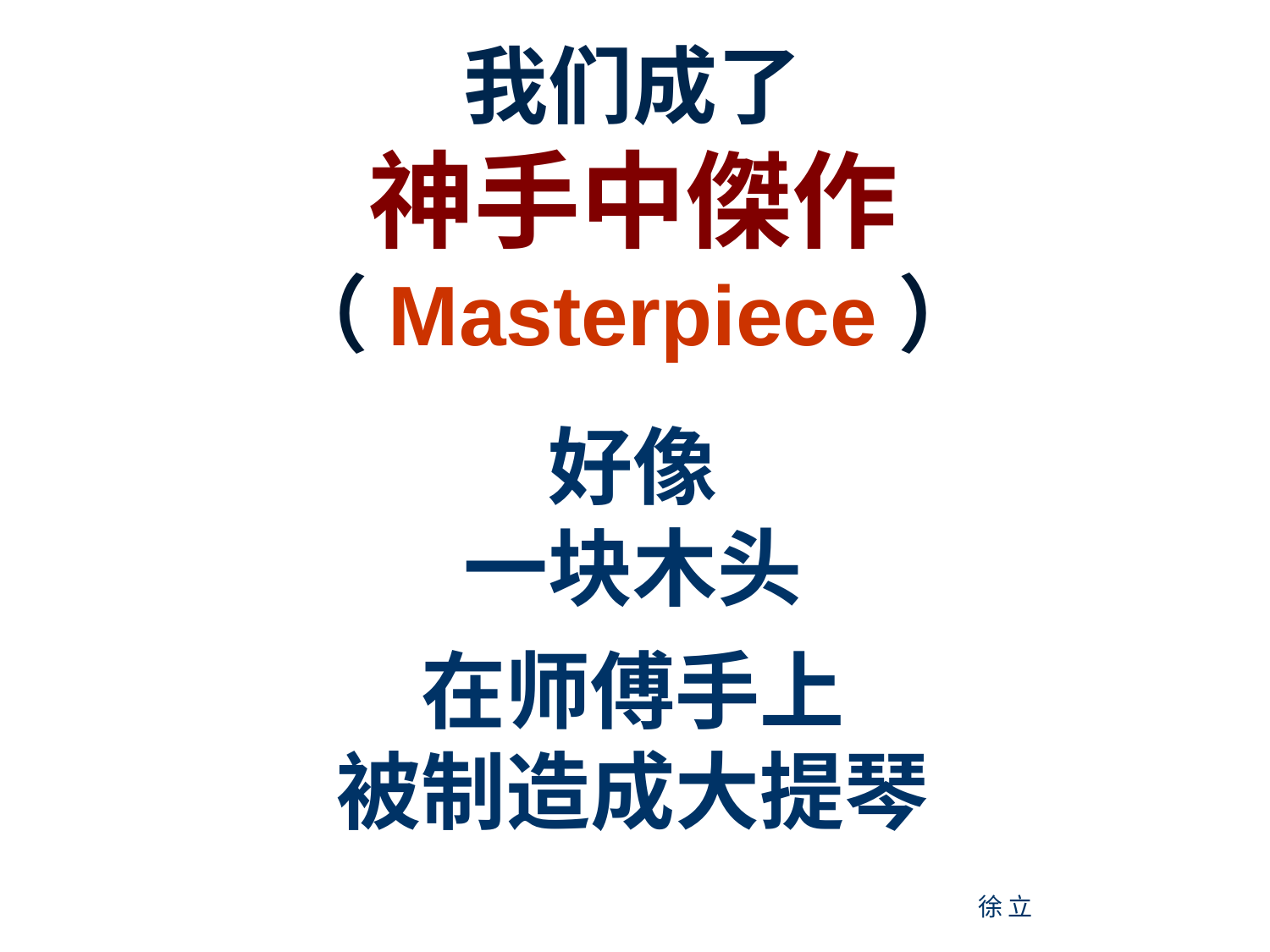

我们成了
神手中傑作
（Masterpiece）

好像
一块木头

在师傅手上
被制造成大提琴
18
徐 立